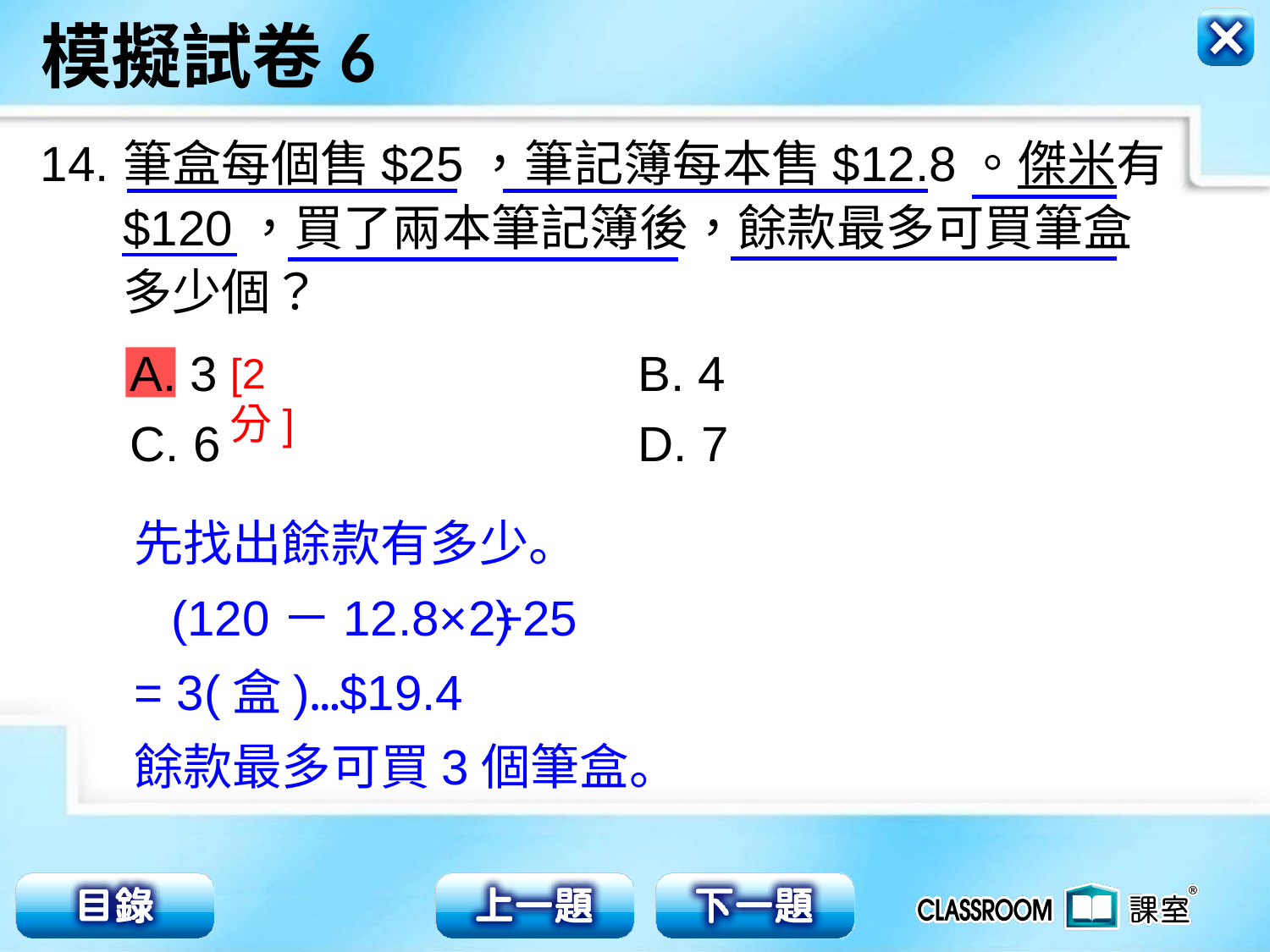

14.
筆盒每個售$25，筆記簿每本售$12.8。傑米有
$120，買了兩本筆記簿後，餘款最多可買筆盒
多少個？
A. 3				B. 4
C. 6				D. 7
[2分]

先找出餘款有多少。
(120－12.8×2)
÷25
= 3(盒)…$19.4
餘款最多可買3個筆盒。